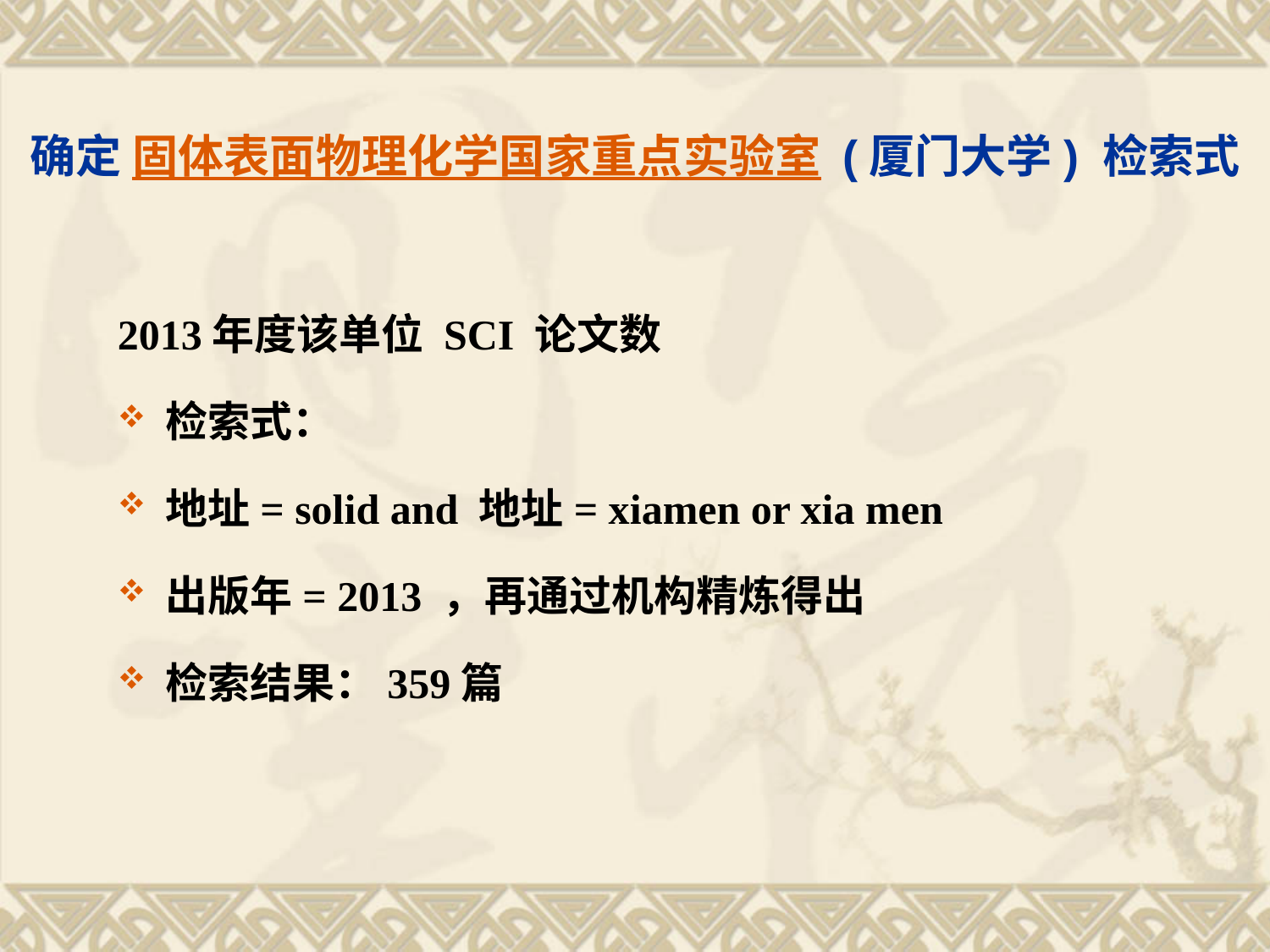

# 确定 固体表面物理化学国家重点实验室 (厦门大学) 检索式
2013年度该单位 SCI 论文数
检索式：
地址= solid and 地址= xiamen or xia men
出版年= 2013 ，再通过机构精炼得出
检索结果：359篇